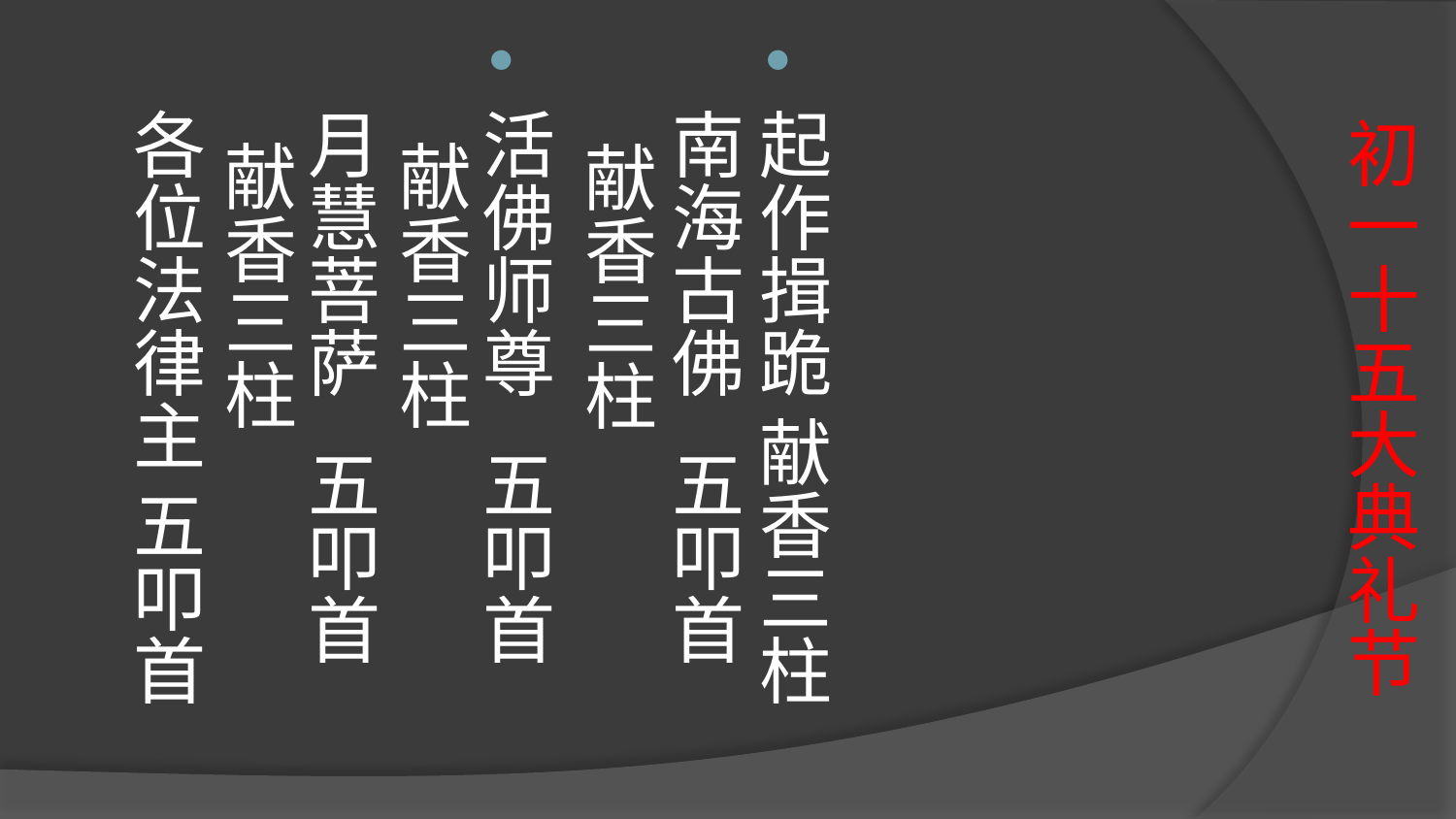

# 初一十五大典礼节
起作揖跪 献香三柱  南海古佛   五叩首
  献香三柱
活佛师尊   五叩首
  献香三柱
月慧菩萨   五叩首
  献香三柱
各位法律主 五叩首